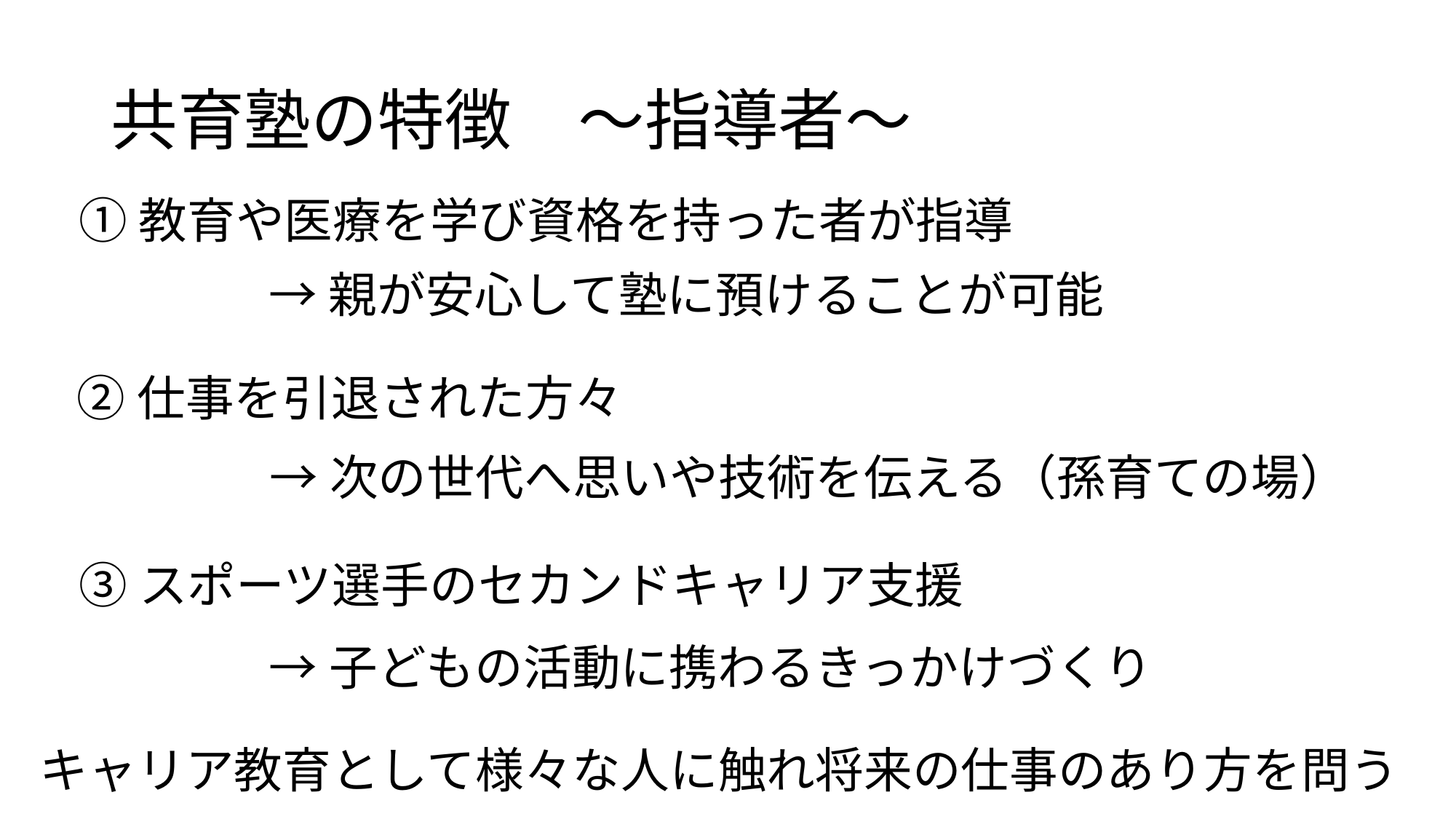

# 共育塾の特徴　〜指導者〜
①教育や医療を学び資格を持った者が指導
→親が安心して塾に預けることが可能
②仕事を引退された方々
→次の世代へ思いや技術を伝える（孫育ての場）
③スポーツ選手のセカンドキャリア支援
→子どもの活動に携わるきっかけづくり
キャリア教育として様々な人に触れ将来の仕事のあり方を問う